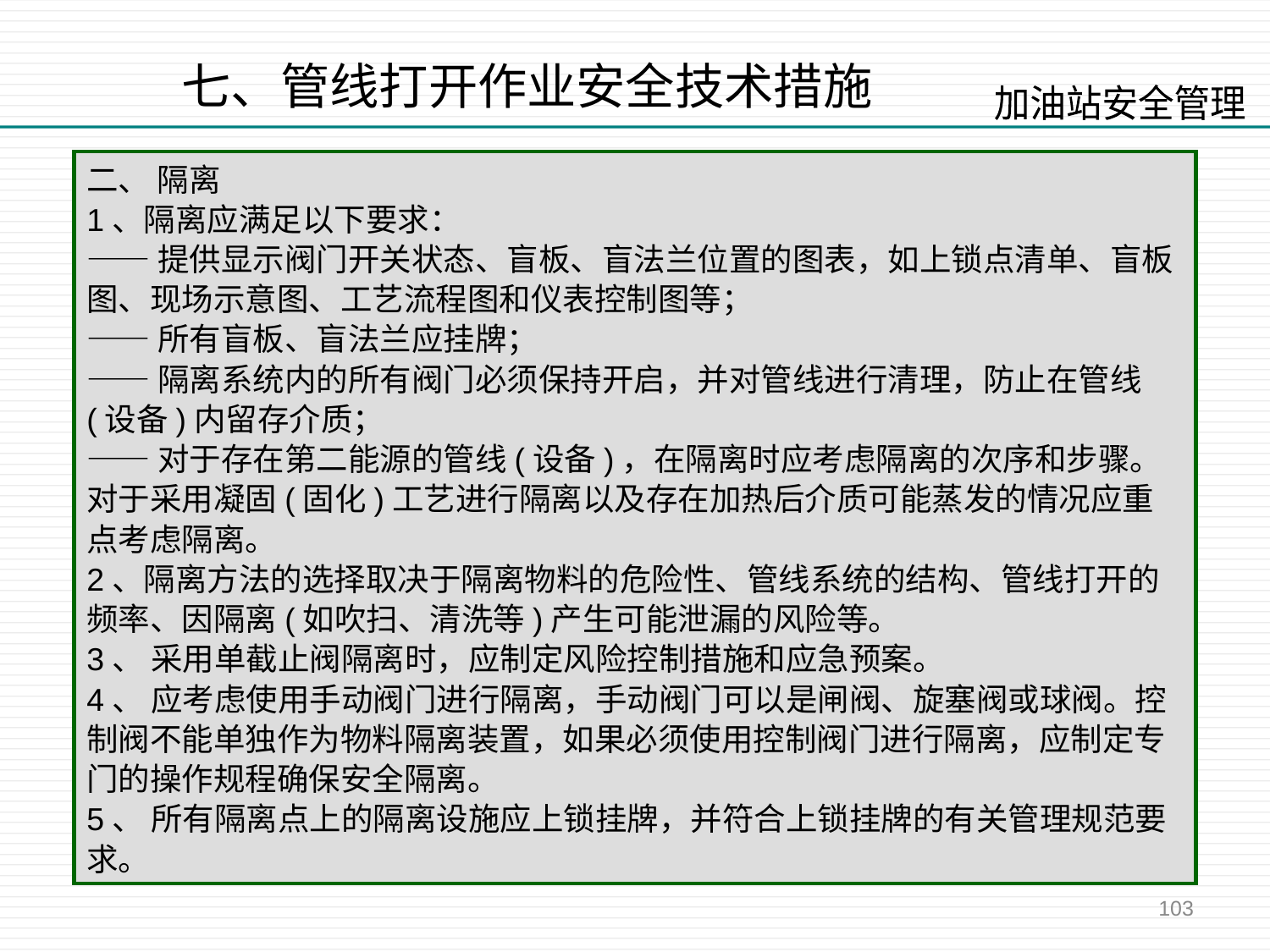

七、管线打开作业安全技术措施
二、 隔离
1、隔离应满足以下要求：
——提供显示阀门开关状态、盲板、盲法兰位置的图表，如上锁点清单、盲板图、现场示意图、工艺流程图和仪表控制图等；
——所有盲板、盲法兰应挂牌；
——隔离系统内的所有阀门必须保持开启，并对管线进行清理，防止在管线(设备)内留存介质；
——对于存在第二能源的管线(设备)，在隔离时应考虑隔离的次序和步骤。对于采用凝固(固化)工艺进行隔离以及存在加热后介质可能蒸发的情况应重点考虑隔离。
2、隔离方法的选择取决于隔离物料的危险性、管线系统的结构、管线打开的频率、因隔离(如吹扫、清洗等)产生可能泄漏的风险等。
3、 采用单截止阀隔离时，应制定风险控制措施和应急预案。
4、 应考虑使用手动阀门进行隔离，手动阀门可以是闸阀、旋塞阀或球阀。控制阀不能单独作为物料隔离装置，如果必须使用控制阀门进行隔离，应制定专门的操作规程确保安全隔离。
5、 所有隔离点上的隔离设施应上锁挂牌，并符合上锁挂牌的有关管理规范要求。
103